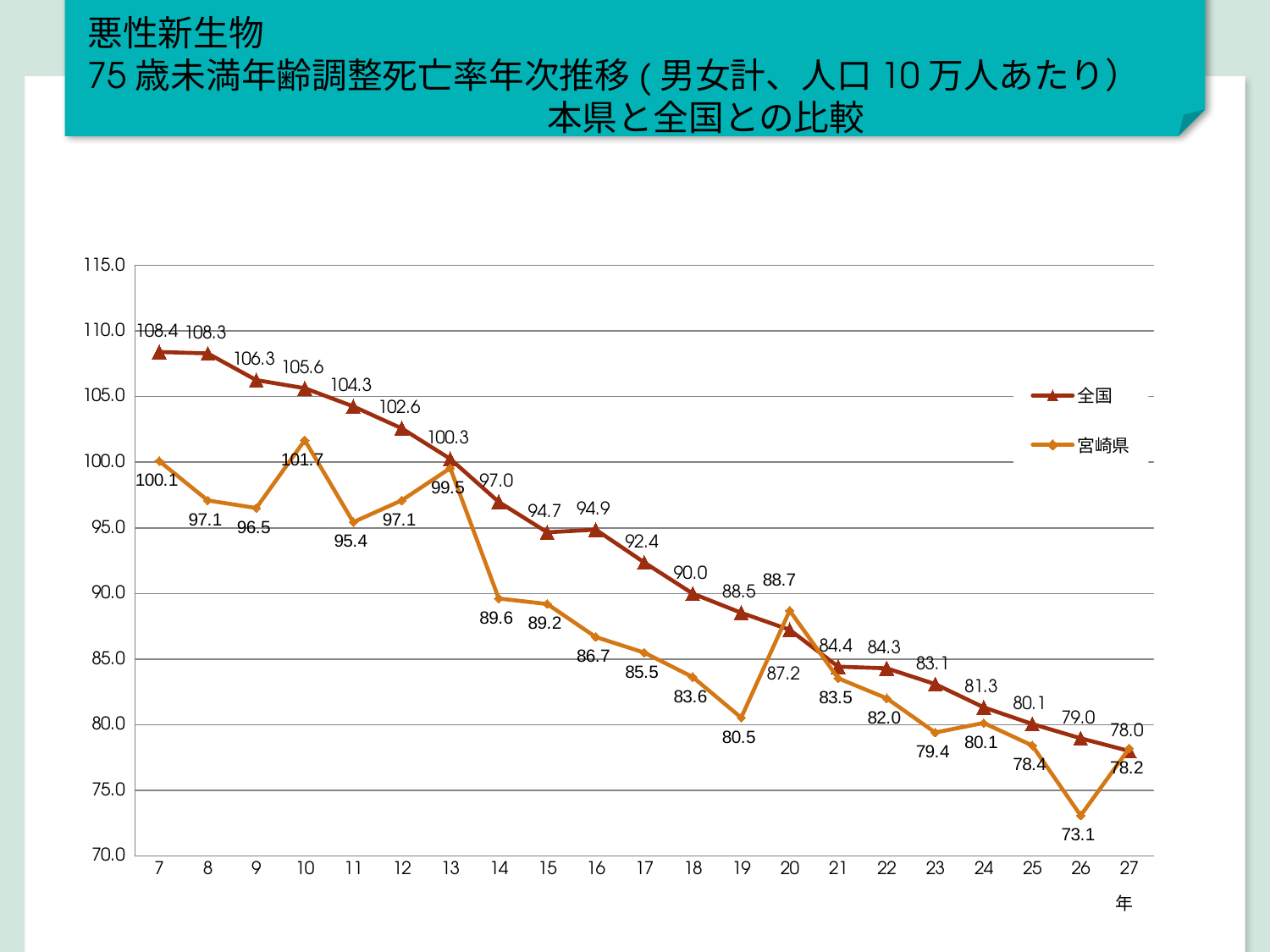

悪性新生物
75歳未満年齢調整死亡率年次推移(男女計、人口10万人あたり）
　　　　　　　　　　　　　本県と全国との比較

### Chart

| Category | 全国 | 宮崎県 |
|---|---|---|
| 7 | 108.4081275 | 100.0920561 |
| 8 | 108.2973322 | 97.09074384 |
| 9 | 106.2601365 | 96.51070289 |
| 10 | 105.6428288 | 101.6769837 |
| 11 | 104.2576475 | 95.4392656 |
| 12 | 102.5798841 | 97.09586453 |
| 13 | 100.2570816 | 99.54879755 |
| 14 | 96.97492889 | 89.61811948 |
| 15 | 94.66060096 | 89.19581817 |
| 16 | 94.86609318 | 86.68373131 |
| 17 | 92.37032501 | 85.49425382 |
| 18 | 89.99202799 | 83.63916222 |
| 19 | 88.52867065 | 80.53642037 |
| 20 | 87.2335163 | 88.69281445 |
| 21 | 84.42458168 | 83.53900373 |
| 22 | 84.299285824 | 82.015092651 |
| 23 | 83.09825088 | 79.40728999 |
| 24 | 81.32505708 | 80.13466215 |
| 25 | 80.05823658 | 78.42092027 |
| 26 | 78.96683679 | 73.07602671 |
| 27 | 78.0 | 78.2 |